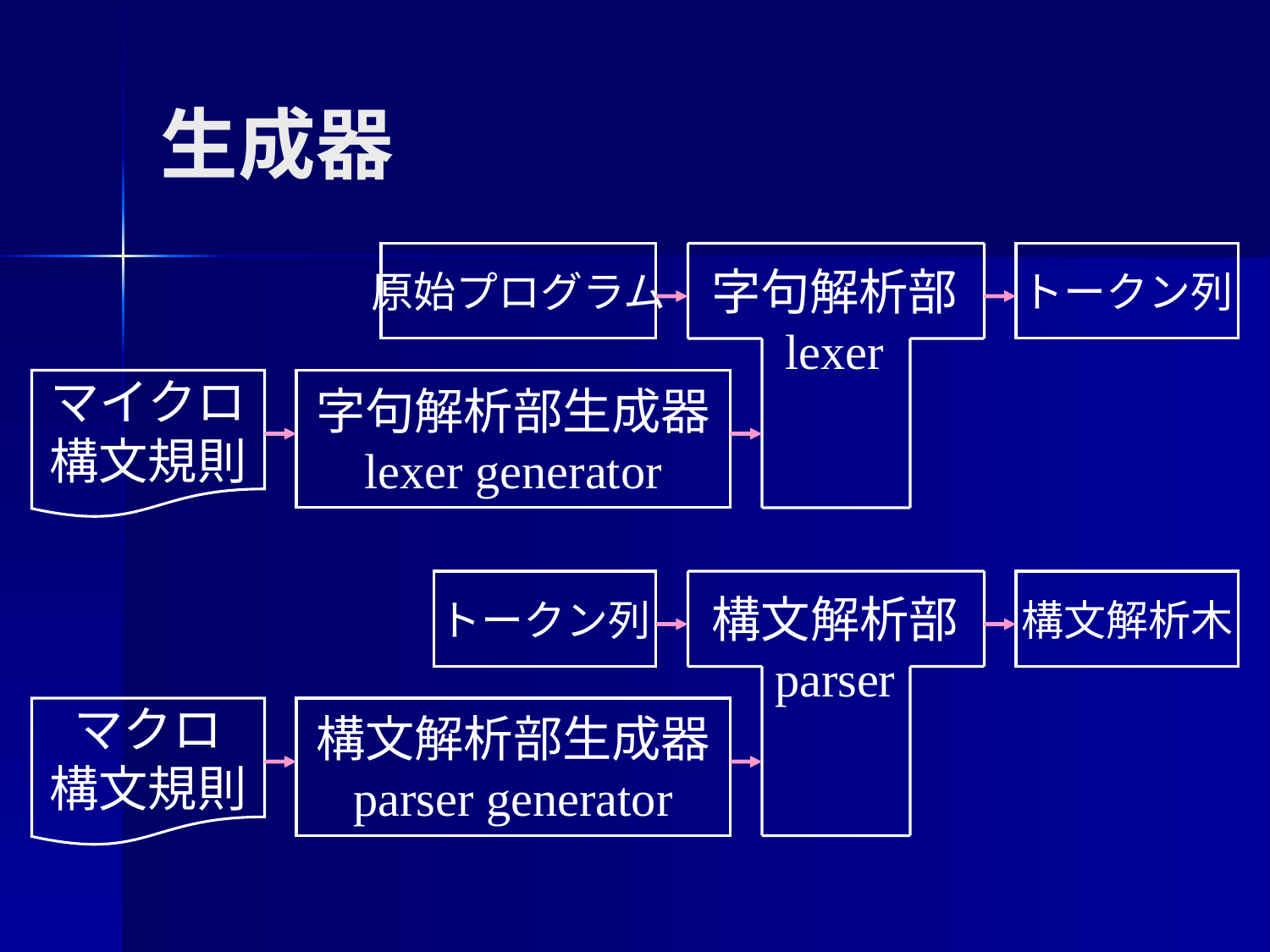

生成器
原始プログラム

字句解析部
lexer

トークン列

マイクロ
構文規則

字句解析部生成器
lexer generator
トークン列

構文解析部
parser

構文解析木

マクロ
構文規則

構文解析部生成器
parser generator